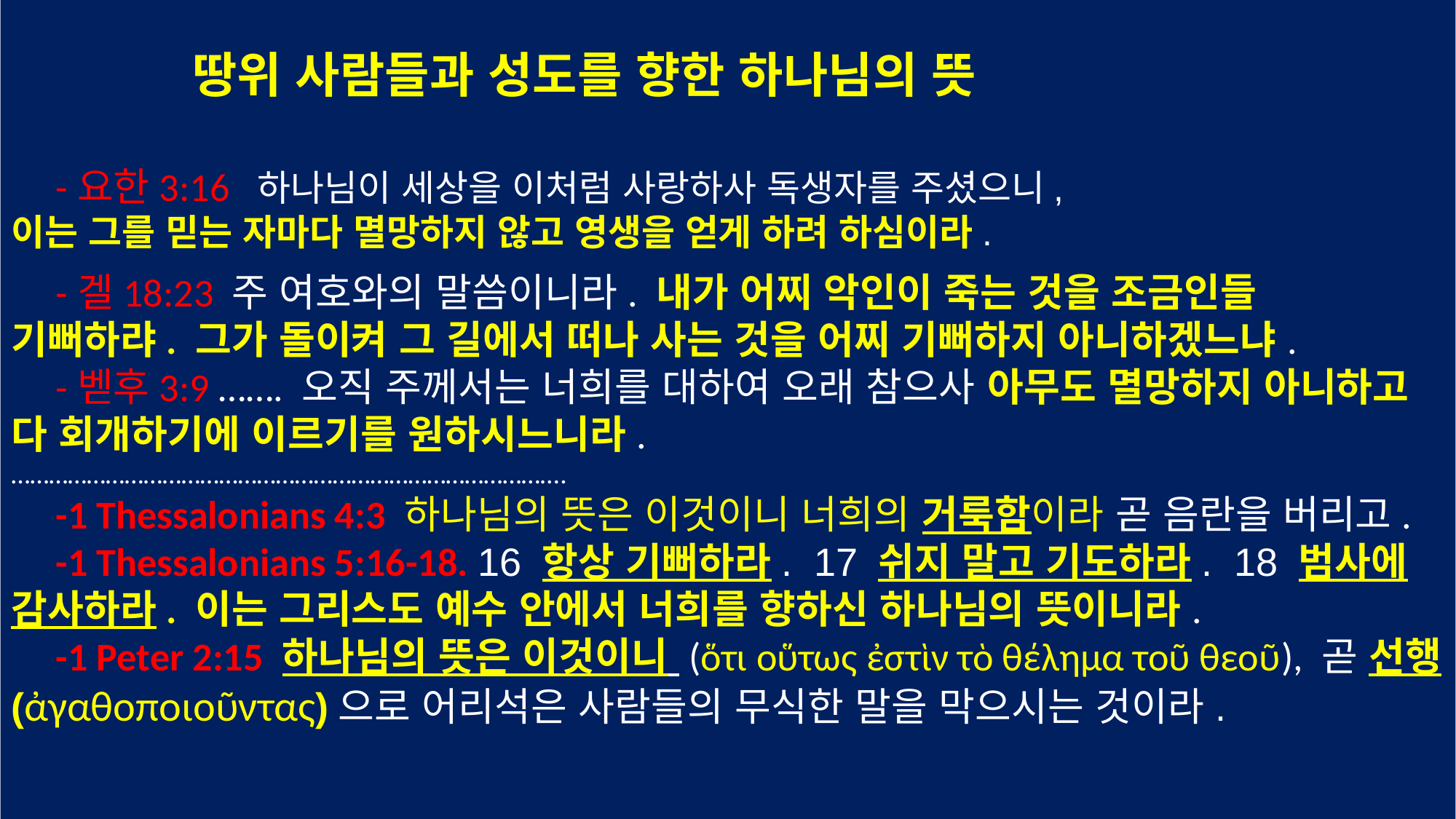

땅위 사람들과 성도를 향한 하나님의 뜻

     -요한3:16  하나님이 세상을 이처럼 사랑하사 독생자를 주셨으니,
이는 그를 믿는 자마다 멸망하지 않고 영생을 얻게 하려 하심이라.

     -겔18:23 주 여호와의 말씀이니라. 내가 어찌 악인이 죽는 것을 조금인들
기뻐하랴. 그가 돌이켜 그 길에서 떠나 사는 것을 어찌 기뻐하지 아니하겠느냐.
     -벧후3:9 ……. 오직 주께서는 너희를 대하여 오래 참으사 아무도 멸망하지 아니하고 다 회개하기에 이르기를 원하시느니라.
…………………………………………………………………………….
     -1 Thessalonians 4:3 하나님의 뜻은 이것이니 너희의 거룩함이라 곧 음란을 버리고.
     -1 Thessalonians 5:16-18. 16 항상 기뻐하라.  17 쉬지 말고 기도하라.  18 범사에 감사하라. 이는 그리스도 예수 안에서 너희를 향하신 하나님의 뜻이니라.
     -1 Peter 2:15 하나님의 뜻은 이것이니 (ὅτι οὕτως ἐστὶν τὸ θέλημα τοῦ θεοῦ), 곧 선행(ἀγαθοποιοῦντας)으로 어리석은 사람들의 무식한 말을 막으시는 것이라.